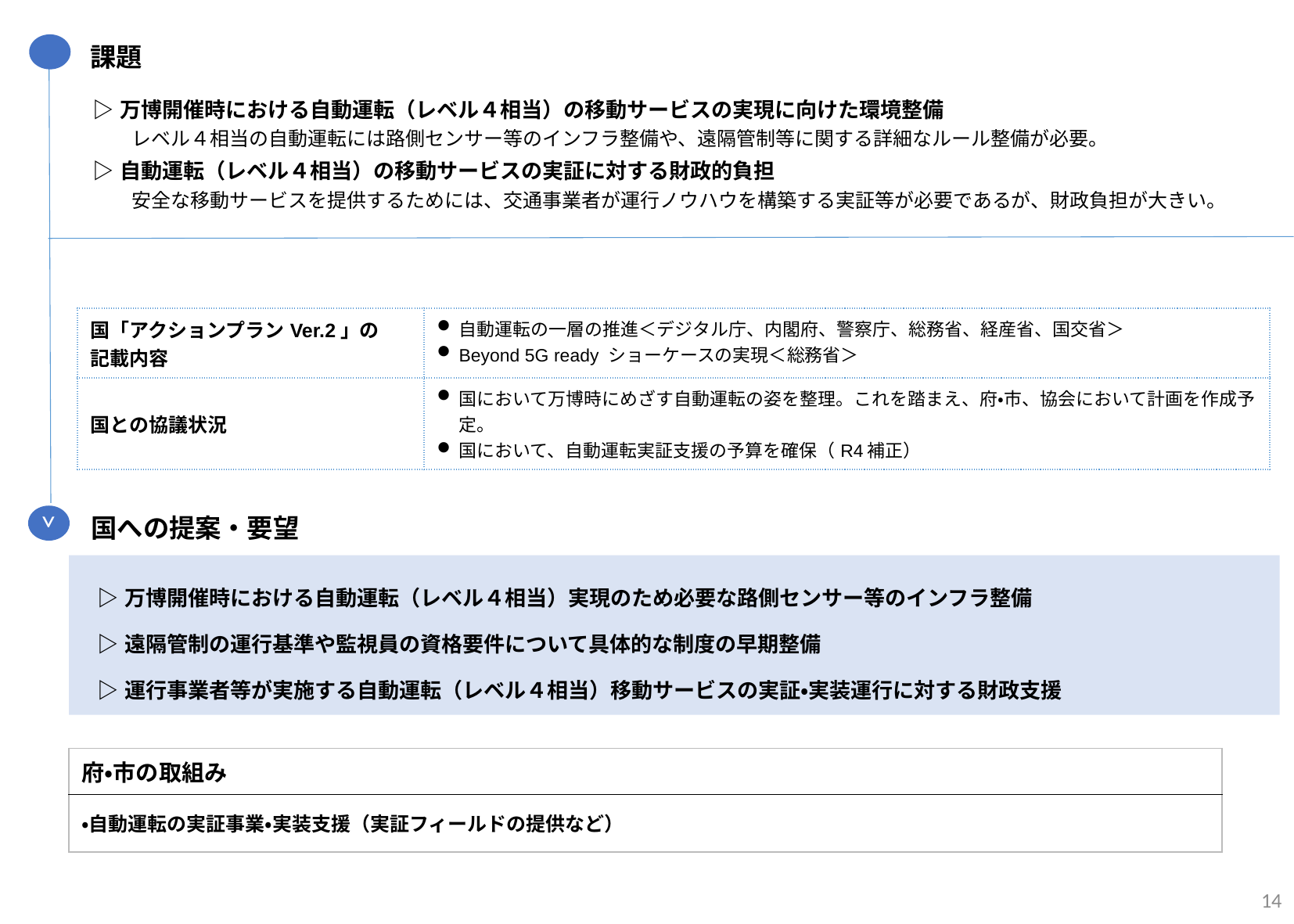

課題
| ▷万博開催時における自動運転（レベル４相当）の移動サービスの実現に向けた環境整備 　　レベル４相当の自動運転には路側センサー等のインフラ整備や、遠隔管制等に関する詳細なルール整備が必要。 |
| --- |
| ▷自動運転（レベル４相当）の移動サービスの実証に対する財政的負担 　　安全な移動サービスを提供するためには、交通事業者が運行ノウハウを構築する実証等が必要であるが、財政負担が大きい。 |
| 国「アクションプランVer.2」の 記載内容 | 自動運転の一層の推進＜デジタル庁、内閣府、警察庁、総務省、経産省、国交省＞ Beyond 5G ready ショーケースの実現＜総務省＞ |
| --- | --- |
| 国との協議状況 | 国において万博時にめざす自動運転の姿を整理。これを踏まえ、府・市、協会において計画を作成予定。 国において、自動運転実証支援の予算を確保（R4補正） |
>

国への提案・要望

| ▷万博開催時における自動運転（レベル４相当）実現のため必要な路側センサー等のインフラ整備 |
| --- |
| ▷遠隔管制の運行基準や監視員の資格要件について具体的な制度の早期整備 |
| ▷運行事業者等が実施する自動運転（レベル４相当）移動サービスの実証・実装運行に対する財政支援 |
| 府・市の取組み |
| --- |
| ・自動運転の実証事業・実装支援（実証フィールドの提供など） |

14